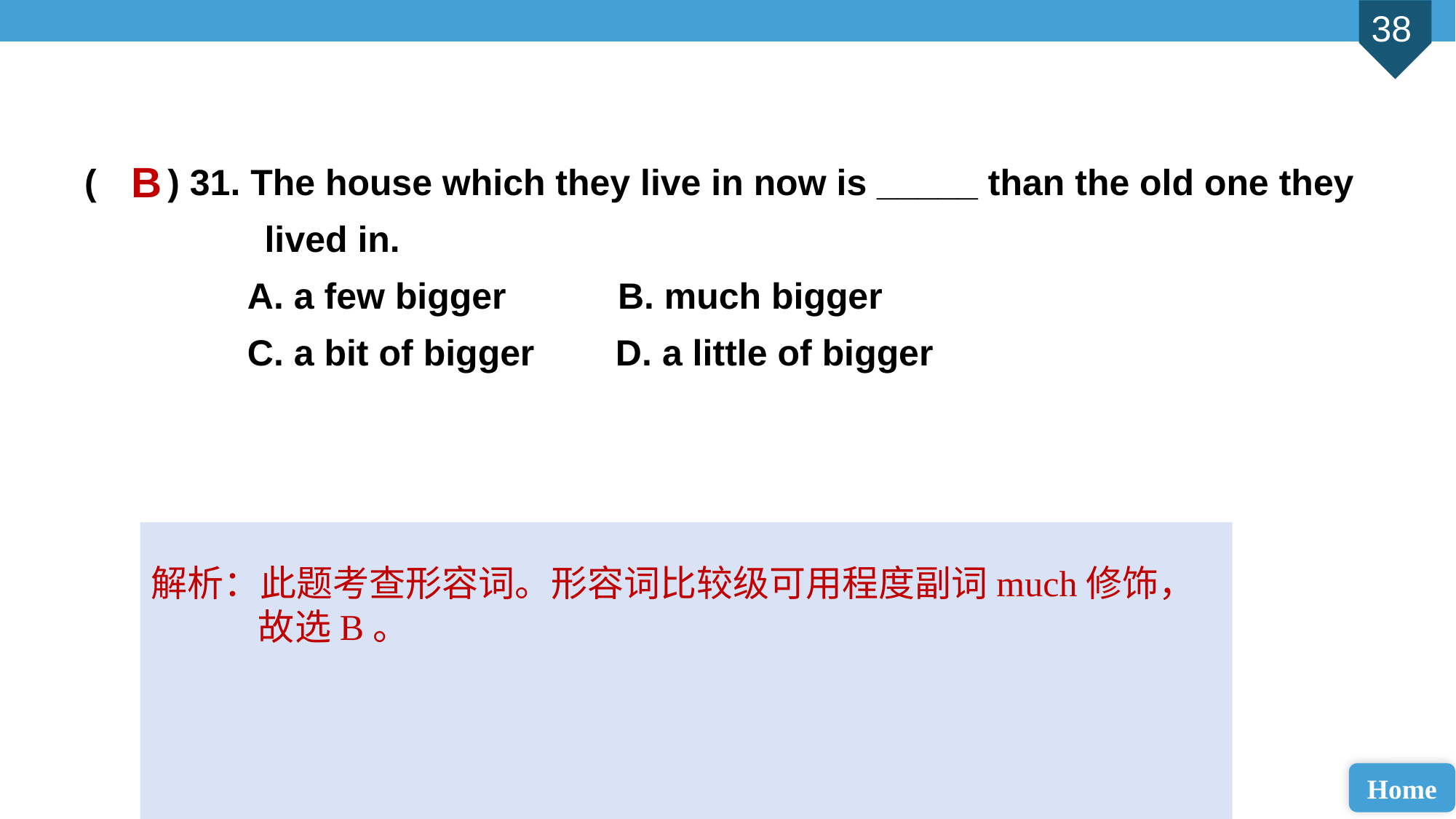

(       ) 31. The house which they live in now is _____ than the old one they      	       lived in.
                A. a few bigger           B. much bigger
                C. a bit of bigger        D. a little of bigger
B

解析：此题考查形容词。形容词比较级可用程度副词much修饰，故选B。